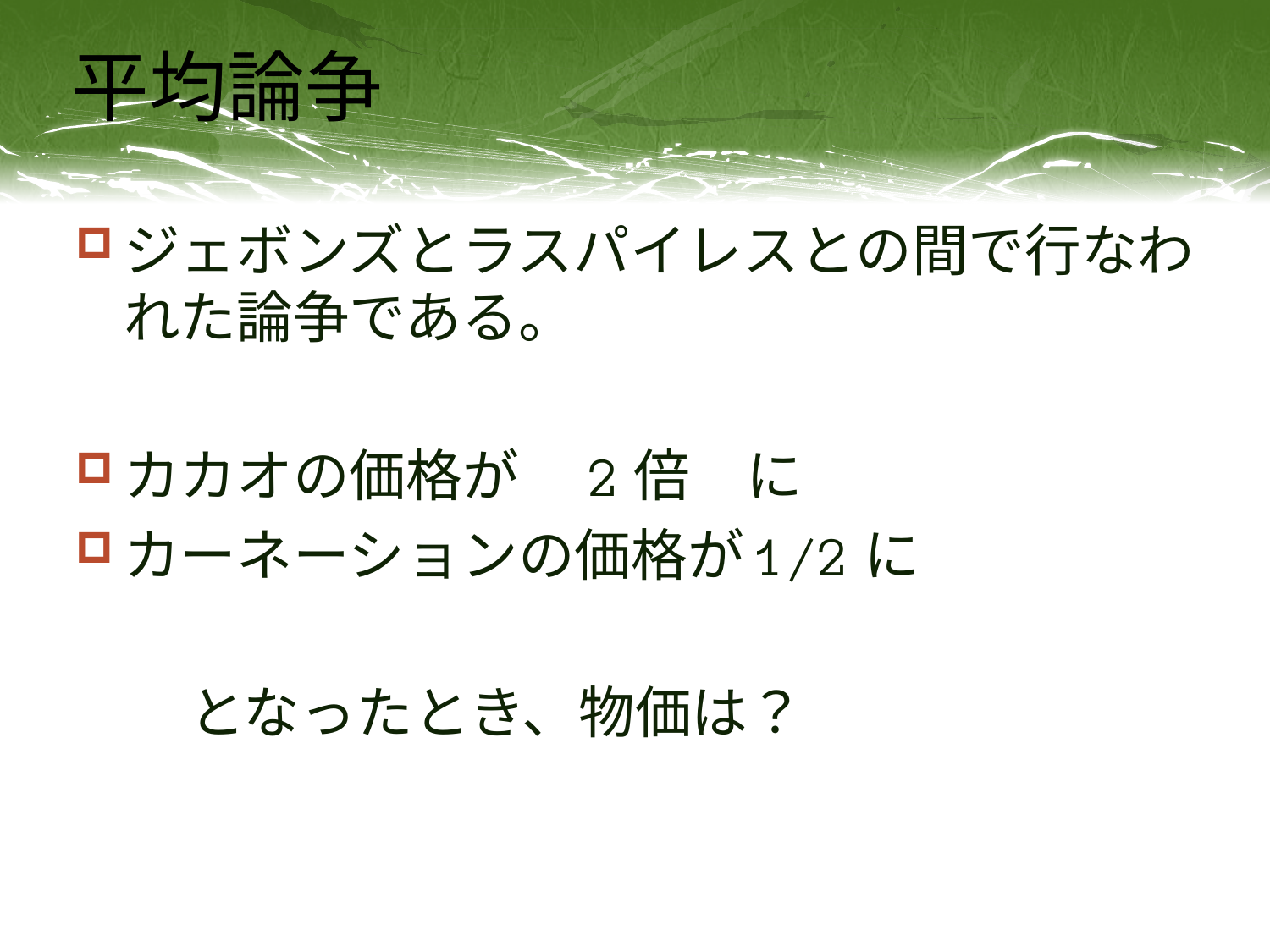

# 平均論争
ジェボンズとラスパイレスとの間で行なわれた論争である。

カカオの価格が　2倍　に
カーネーションの価格が1/2に

　　となったとき、物価は？